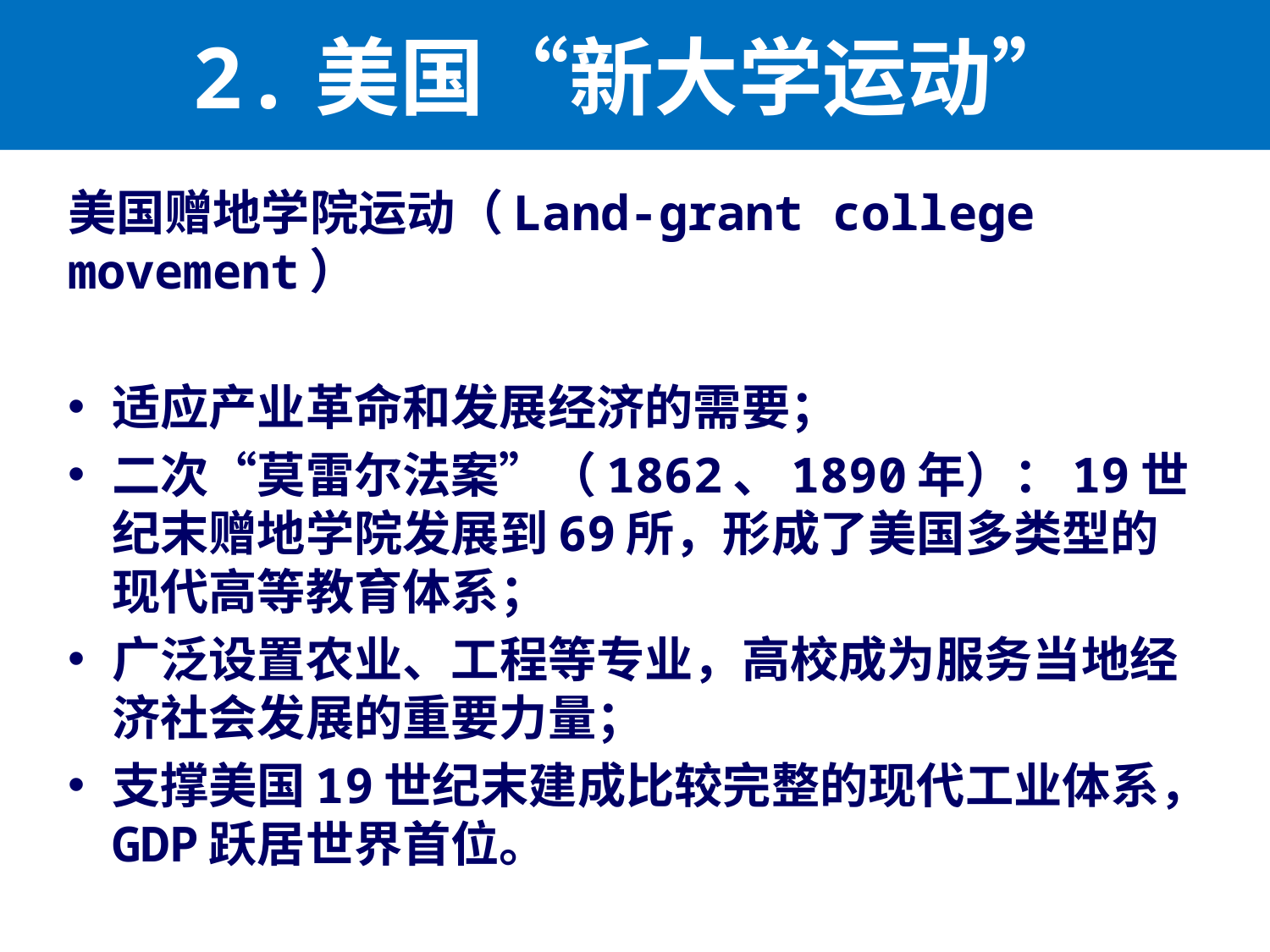

# 2.美国“新大学运动”
美国赠地学院运动（Land-grant college movement）

适应产业革命和发展经济的需要；
二次“莫雷尔法案”（1862、1890年）：19世纪末赠地学院发展到69所，形成了美国多类型的现代高等教育体系；
广泛设置农业、工程等专业，高校成为服务当地经济社会发展的重要力量；
支撑美国19世纪末建成比较完整的现代工业体系，GDP跃居世界首位。